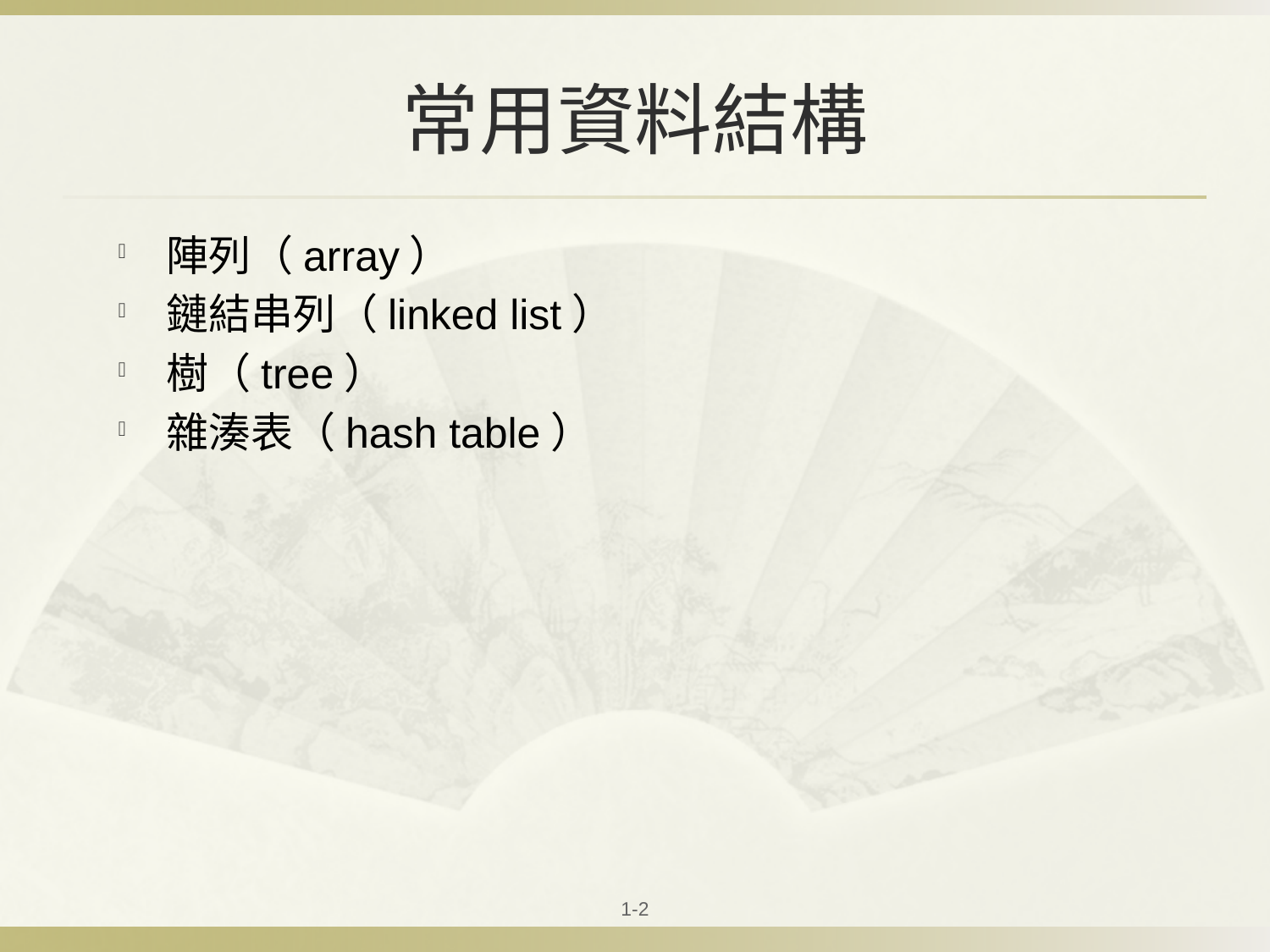

# 常用資料結構
陣列（array）
鏈結串列（linked list）
樹（tree）
雜湊表（hash table）
1-2